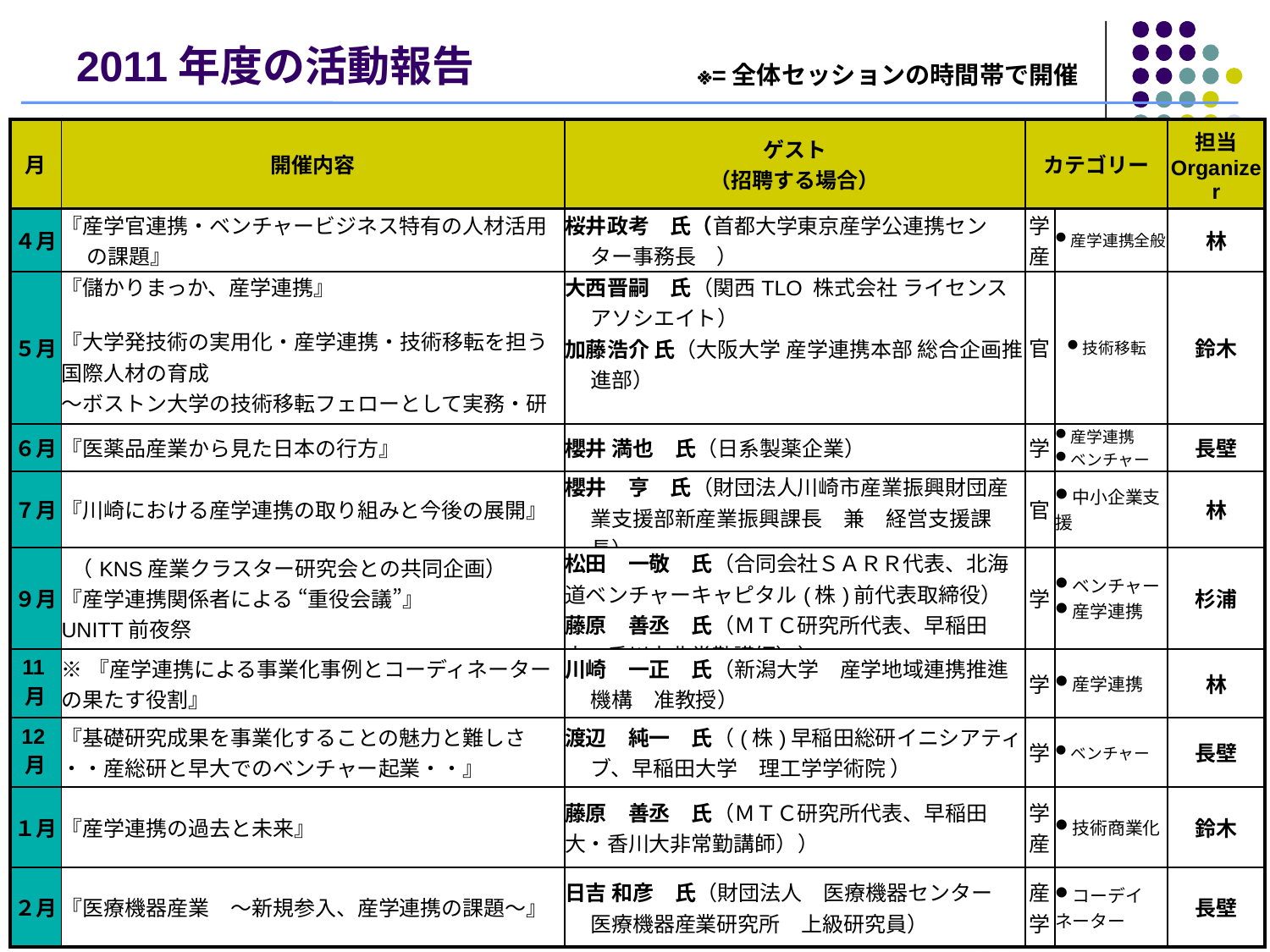

# 2011年度の活動報告
※=全体セッションの時間帯で開催
| 月 | 開催内容 | ゲスト （招聘する場合） | カテゴリー |  | 担当 Organizer |
| --- | --- | --- | --- | --- | --- |
| ４月 | 『産学官連携・ベンチャービジネス特有の人材活用の課題』 | 桜井政考　氏（首都大学東京産学公連携センター事務長　） | 学 産 | 産学連携全般 | 林 |
| ５月 | 『儲かりまっか、産学連携』 『大学発技術の実用化・産学連携・技術移転を担う国際人材の育成 ～ボストン大学の技術移転フェローとして実務・研究に従事する機会を得て～』 | 大西晋嗣　氏（関西TLO 株式会社 ライセンスアソシエイト） 加藤浩介 氏（大阪大学 産学連携本部 総合企画推進部） | 官 | 技術移転 | 鈴木 |
| ６月 | 『医薬品産業から見た日本の行方』 | 櫻井 満也　氏（日系製薬企業） | 学 | 産学連携 ベンチャー | 長壁 |
| ７月 | 『川崎における産学連携の取り組みと今後の展開』 | 櫻井　亨　氏（財団法人川崎市産業振興財団産業支援部新産業振興課長　兼　経営支援課長） | 官 | 中小企業支援 | 林 |
| ９月 | （KNS産業クラスター研究会との共同企画） 『産学連携関係者による “重役会議”』 UNITT前夜祭 | 松田　一敬　氏（合同会社ＳＡＲＲ代表、北海道ベンチャーキャピタル(株)前代表取締役） 藤原　善丞　氏（ＭＴＣ研究所代表、早稲田大・香川大非常勤講師）） | 学 | ベンチャー 産学連携 | 杉浦 |
| 11月 | ※『産学連携による事業化事例とコーディネーターの果たす役割』 | 川崎　一正　氏（新潟大学　産学地域連携推進機構　准教授） | 学 | 産学連携 | 林 |
| 12月 | 『基礎研究成果を事業化することの魅力と難しさ ・・産総研と早大でのベンチャー起業・・』 | 渡辺　純一　氏（(株)早稲田総研イニシアティブ、早稲田大学　理工学学術院 ） | 学 | ベンチャー | 長壁 |
| １月 | 『産学連携の過去と未来』 | 藤原　善丞　氏（ＭＴＣ研究所代表、早稲田大・香川大非常勤講師）） | 学産 | 技術商業化 | 鈴木 |
| ２月 | 『医療機器産業　～新規参入、産学連携の課題～』 | 日吉 和彦　氏（財団法人　医療機器センター 医療機器産業研究所　上級研究員） | 産学 | コーデイネーター | 長壁 |